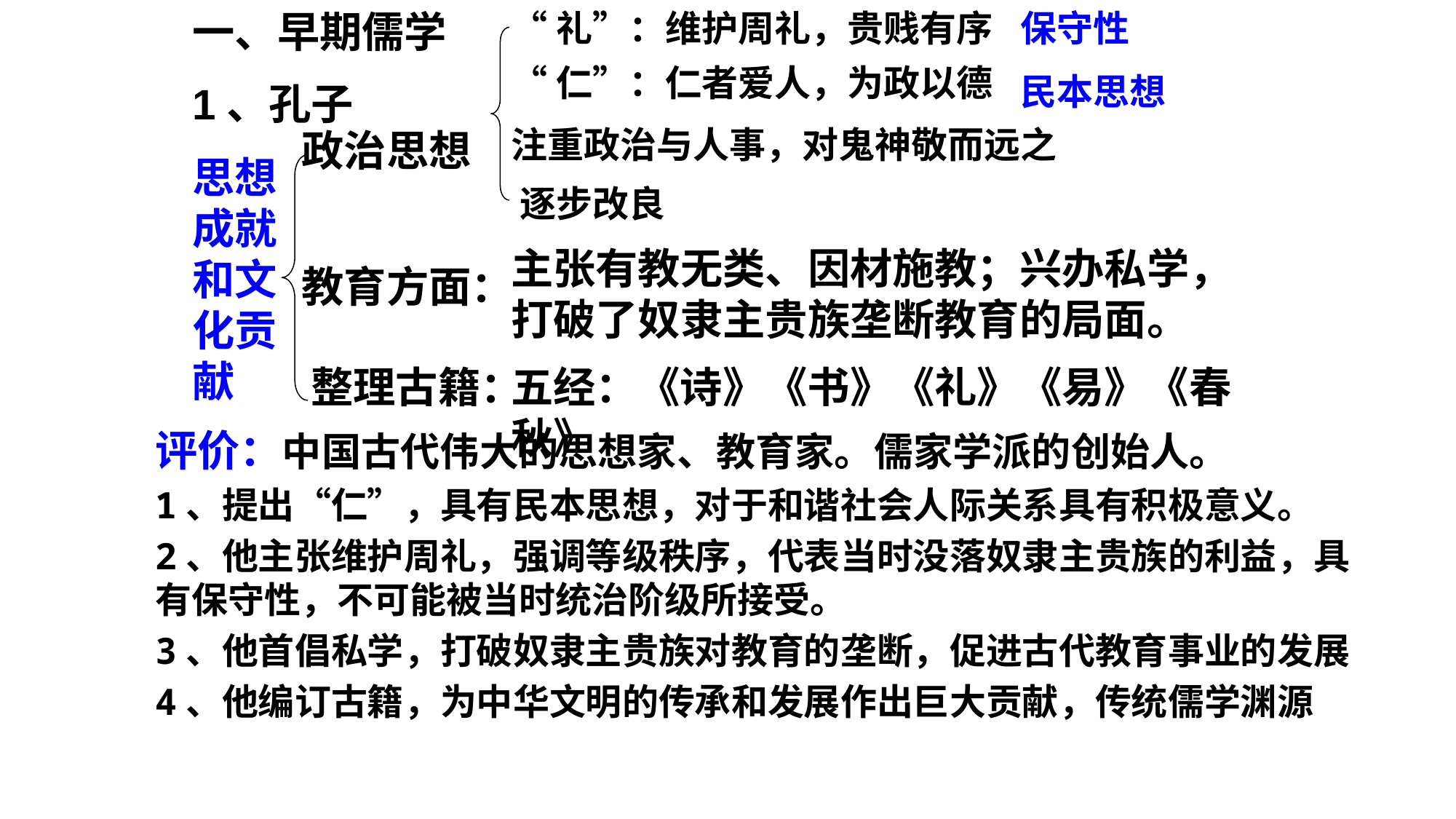

一、早期儒学
1、孔子
“礼”：维护周礼，贵贱有序
保守性

“仁”：仁者爱人，为政以德
注重政治与人事，对鬼神敬而远之
民本思想
政治思想
思想成就和文化贡献

逐步改良
主张有教无类、因材施教；兴办私学，打破了奴隶主贵族垄断教育的局面。
教育方面：
整理古籍：
五经：《诗》《书》《礼》《易》《春秋》
评价：中国古代伟大的思想家、教育家。儒家学派的创始人。
1、提出“仁”，具有民本思想，对于和谐社会人际关系具有积极意义。
2、他主张维护周礼，强调等级秩序，代表当时没落奴隶主贵族的利益，具有保守性，不可能被当时统治阶级所接受。
3、他首倡私学，打破奴隶主贵族对教育的垄断，促进古代教育事业的发展
4、他编订古籍，为中华文明的传承和发展作出巨大贡献，传统儒学渊源